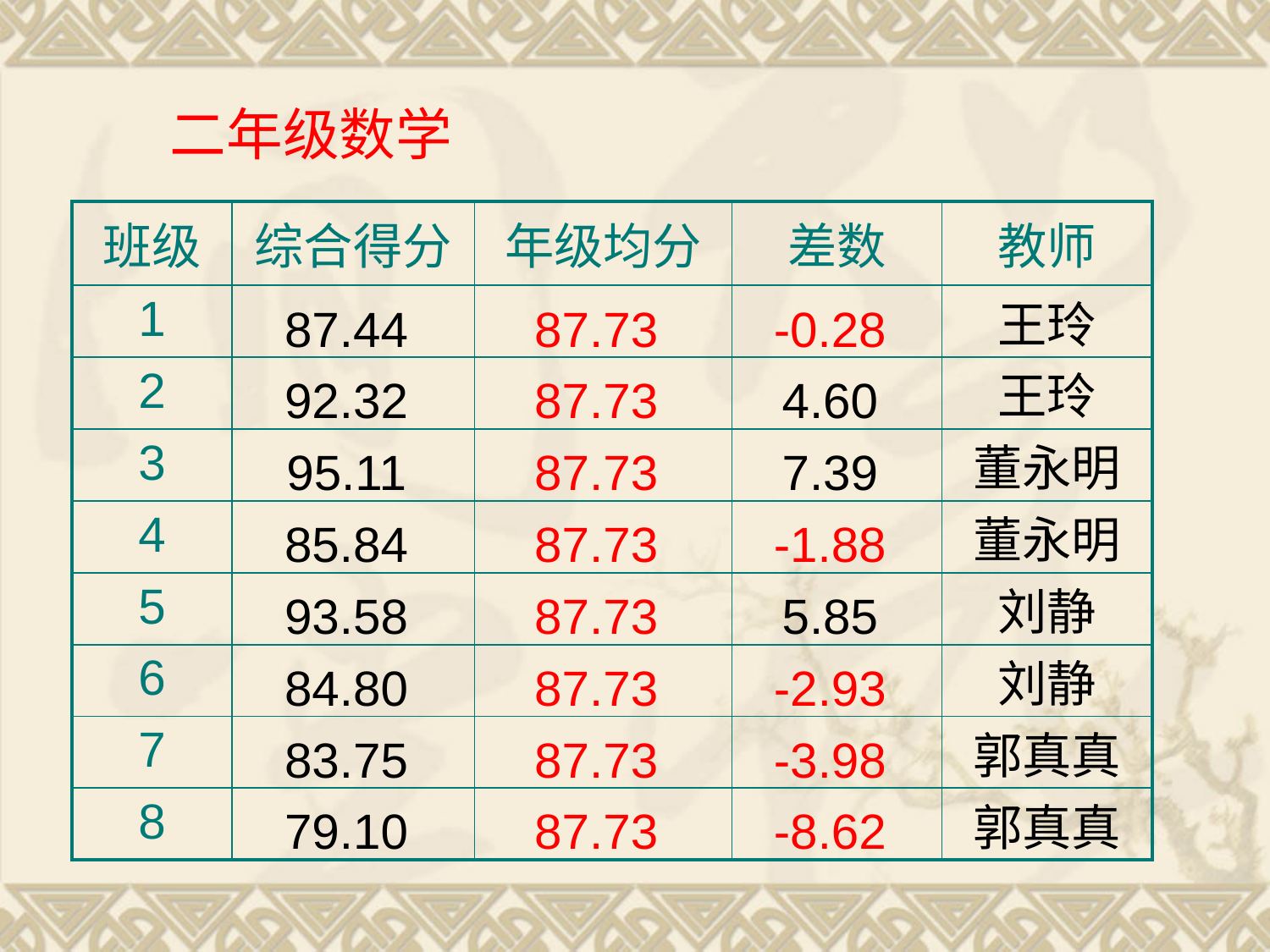

二年级数学
| 班级 | 综合得分 | 年级均分 | 差数 | 教师 |
| --- | --- | --- | --- | --- |
| 1 | 87.44 | 87.73 | -0.28 | 王玲 |
| 2 | 92.32 | 87.73 | 4.60 | 王玲 |
| 3 | 95.11 | 87.73 | 7.39 | 董永明 |
| 4 | 85.84 | 87.73 | -1.88 | 董永明 |
| 5 | 93.58 | 87.73 | 5.85 | 刘静 |
| 6 | 84.80 | 87.73 | -2.93 | 刘静 |
| 7 | 83.75 | 87.73 | -3.98 | 郭真真 |
| 8 | 79.10 | 87.73 | -8.62 | 郭真真 |